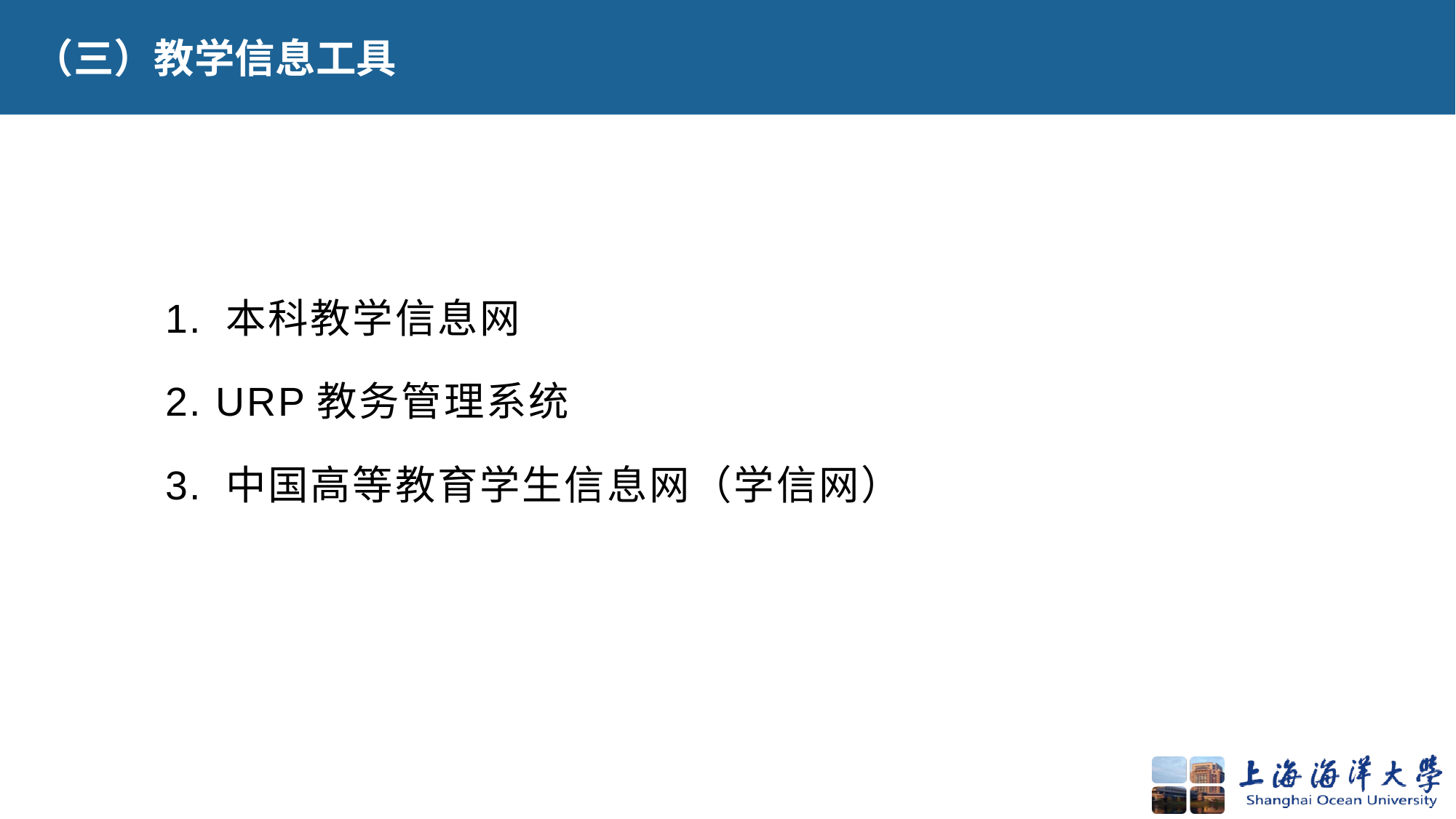

（三）教学信息工具
1. 本科教学信息网
2. URP教务管理系统
3. 中国高等教育学生信息网（学信网）